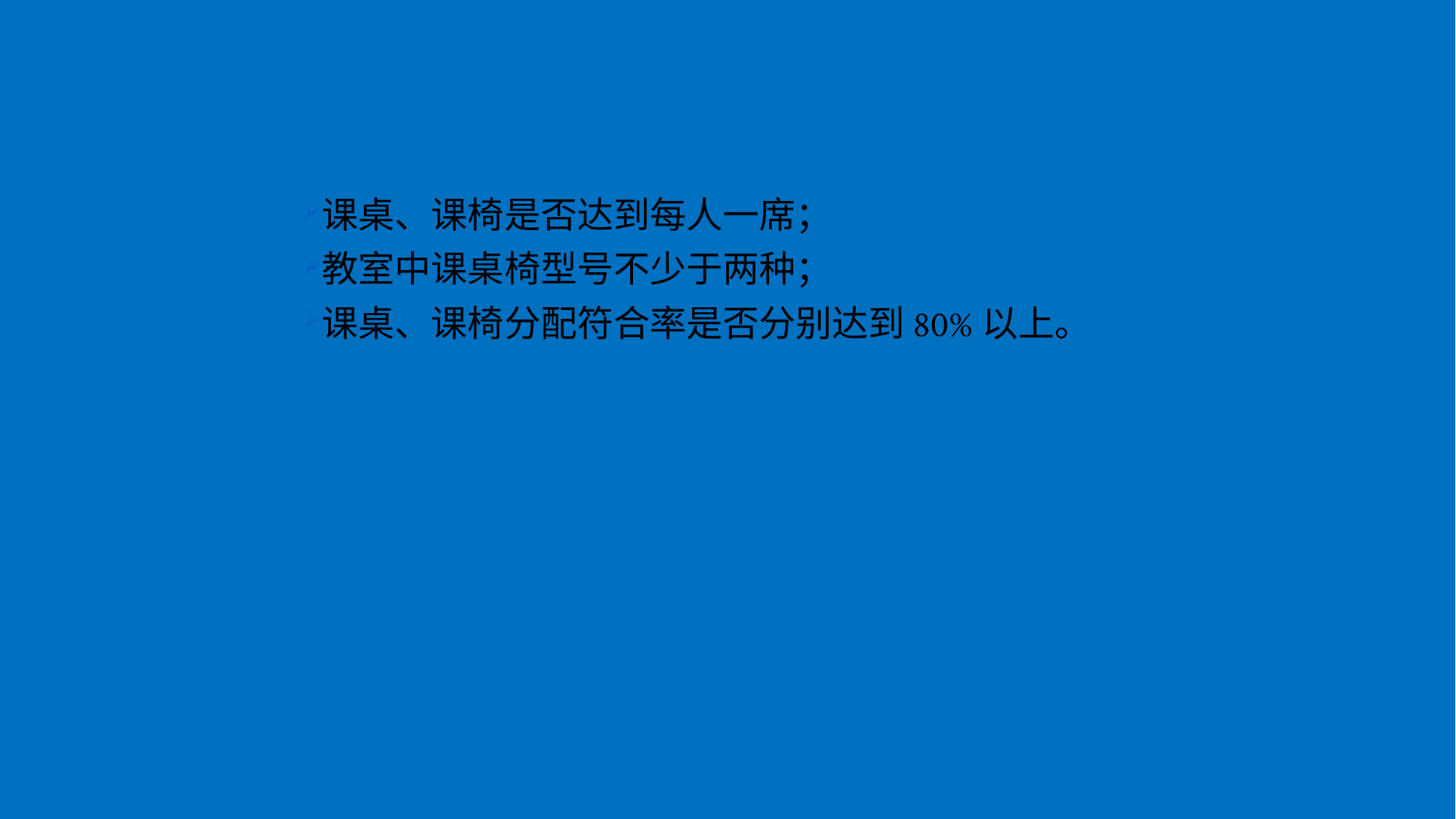

#
课桌、课椅是否达到每人一席；
教室中课桌椅型号不少于两种；
课桌、课椅分配符合率是否分别达到80%以上。